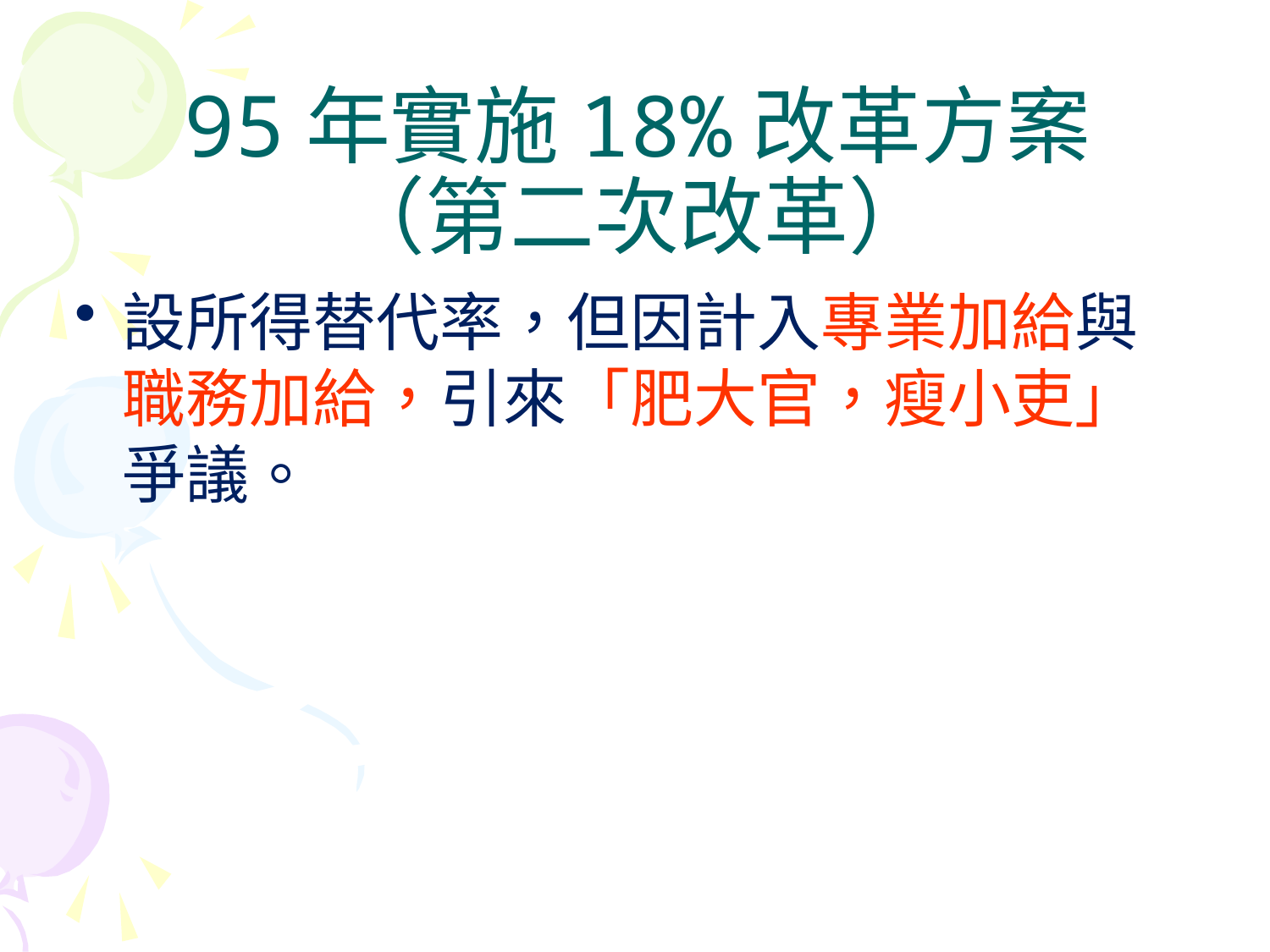

95年實施18%改革方案
（第二次改革）
設所得替代率，但因計入專業加給與職務加給，引來「肥大官，瘦小吏」爭議。